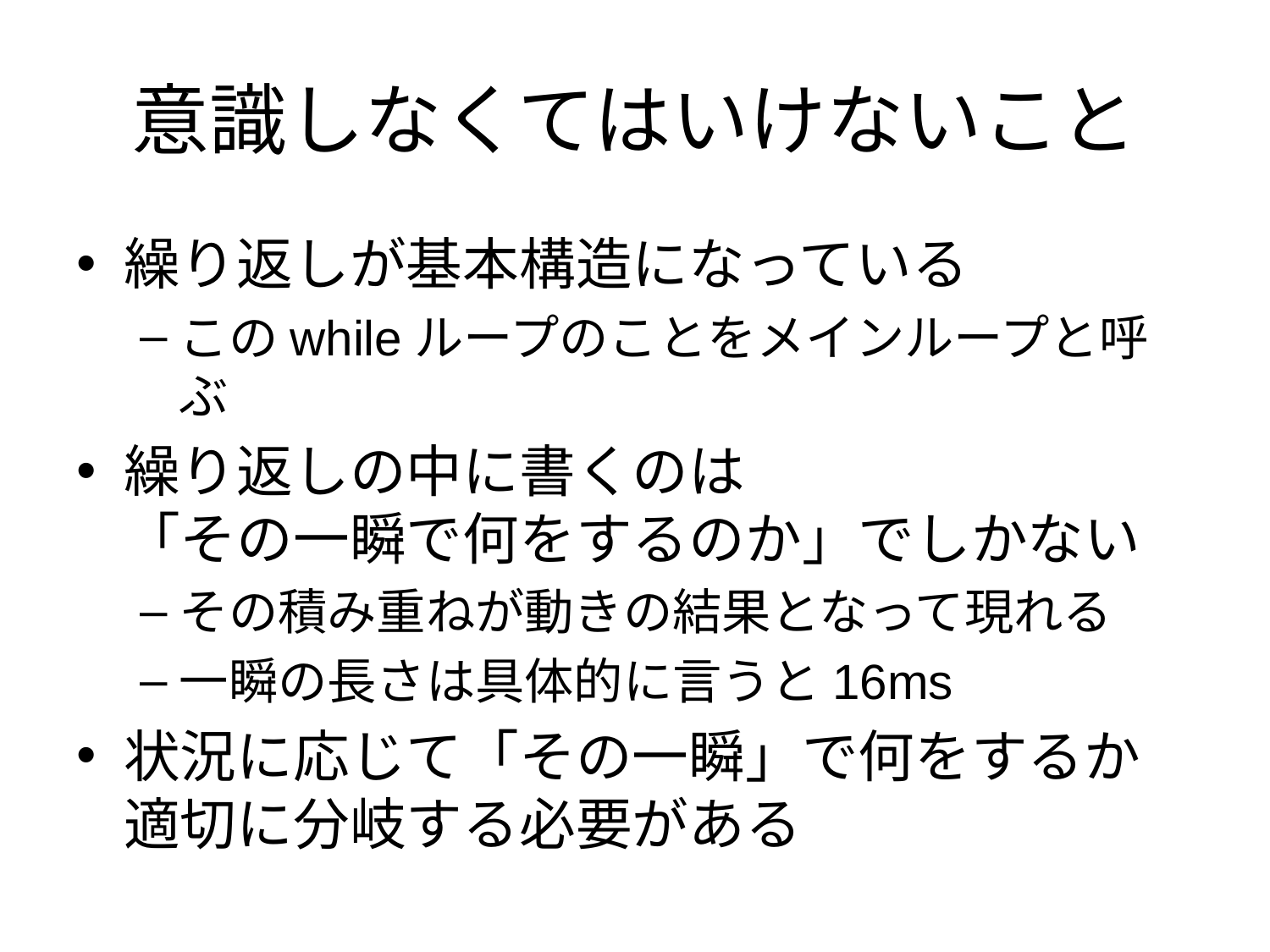

# 意識しなくてはいけないこと
繰り返しが基本構造になっている
このwhileループのことをメインループと呼ぶ
繰り返しの中に書くのは
「その一瞬で何をするのか」でしかない
その積み重ねが動きの結果となって現れる
一瞬の長さは具体的に言うと16ms
状況に応じて「その一瞬」で何をするか
適切に分岐する必要がある